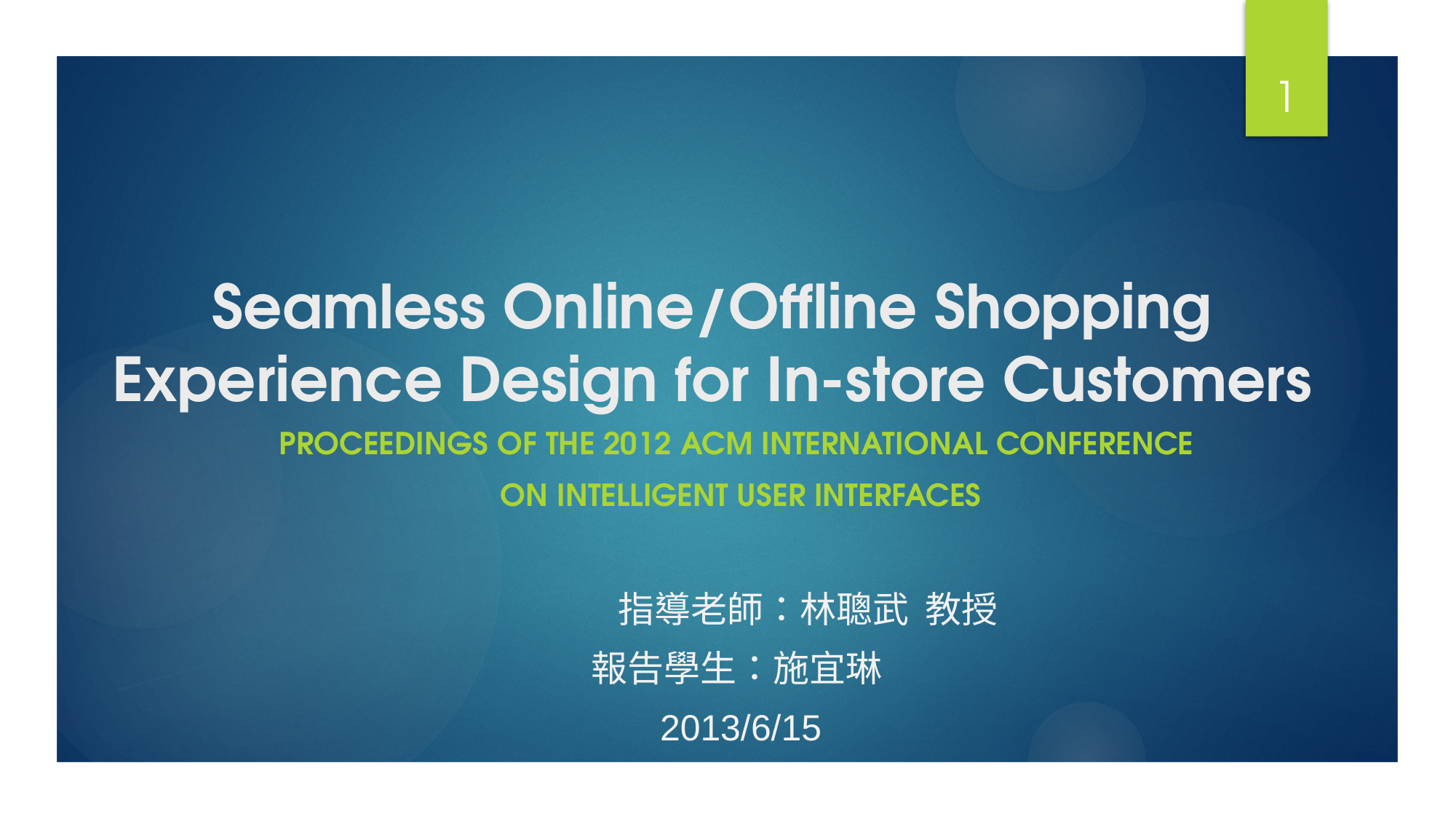

1
# Seamless Online/Offline Shopping Experience Design for In-store Customers
Proceedings of the 2012 ACM international conference
on Intelligent User Interfaces

	  指導老師：林聰武  教授
報告學生：施宜琳
2013/6/15